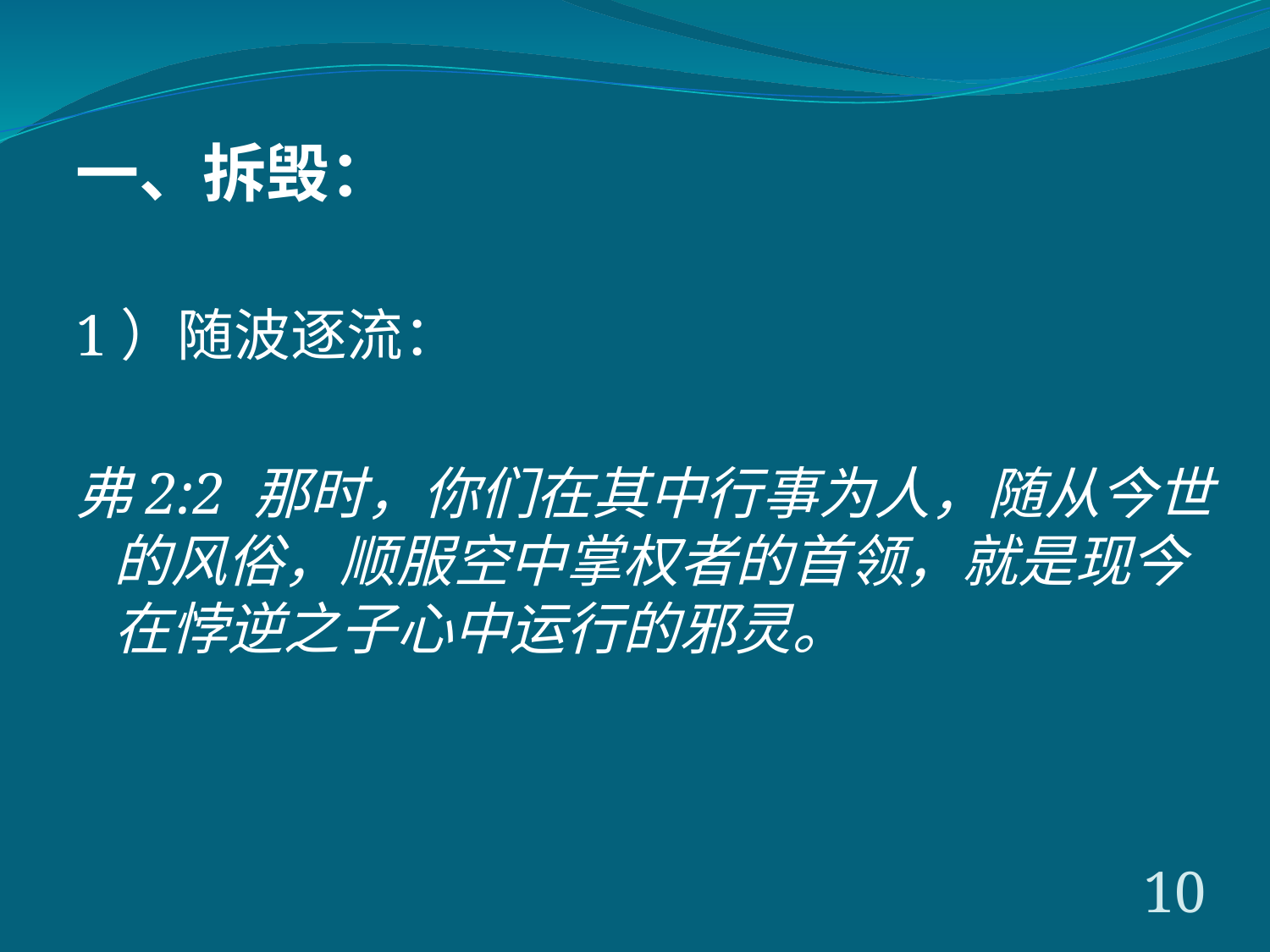

一、拆毁：

1）随波逐流：

弗2:2 那时，你们在其中行事为人，随从今世的风俗，顺服空中掌权者的首领，就是现今在悖逆之子心中运行的邪灵。

10